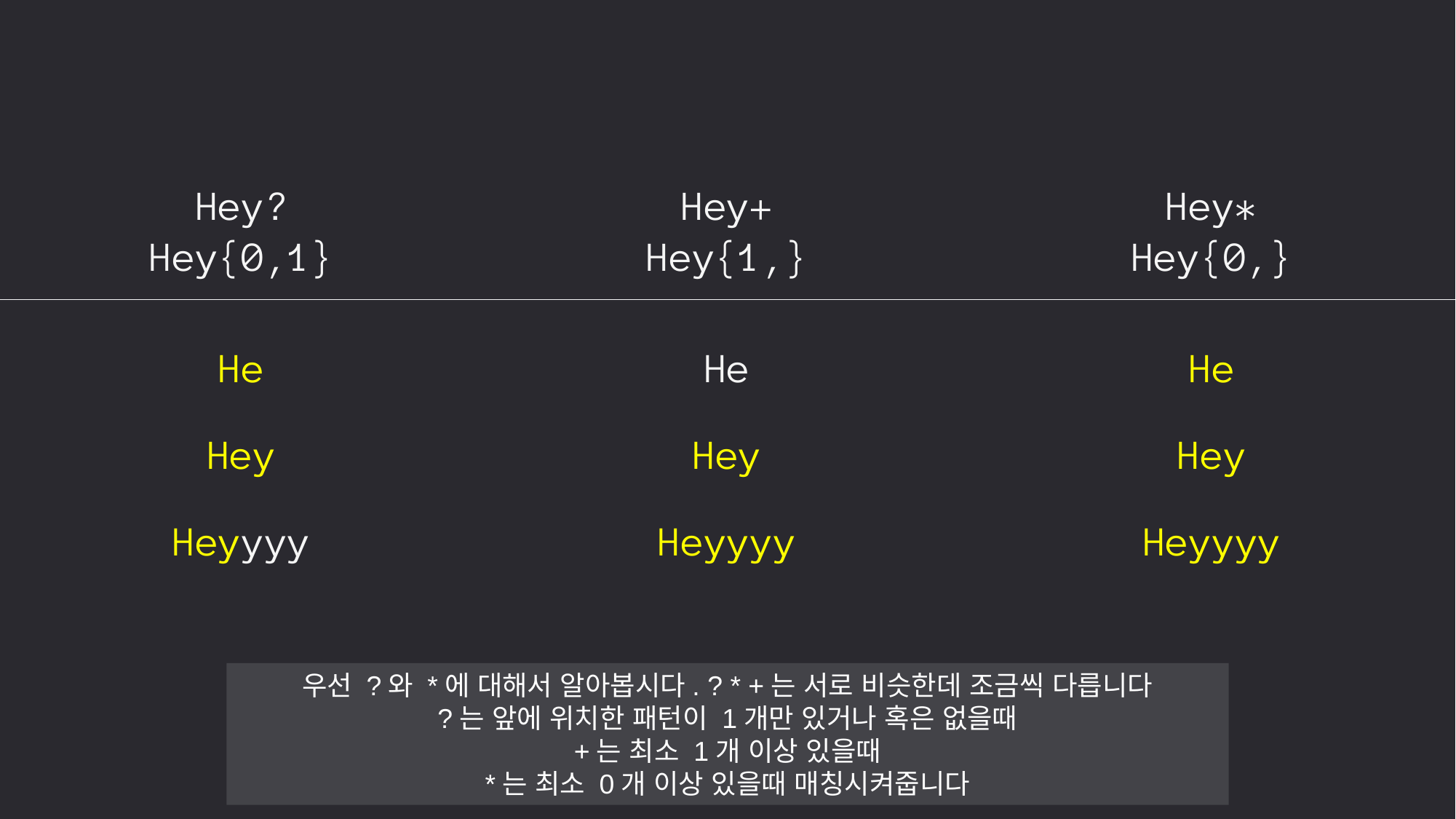

Hey?
Hey{0,1}
Hey+
Hey{1,}
Hey*
Hey{0,}
He
He
He
Hey
Hey
Hey
Heyyyy
Heyyyy
Heyyyy
우선 ?와 *에 대해서 알아봅시다. ? * +는 서로 비슷한데 조금씩 다릅니다
?는 앞에 위치한 패턴이 1개만 있거나 혹은 없을때
+는 최소 1개 이상 있을때
*는 최소 0개 이상 있을때 매칭시켜줍니다